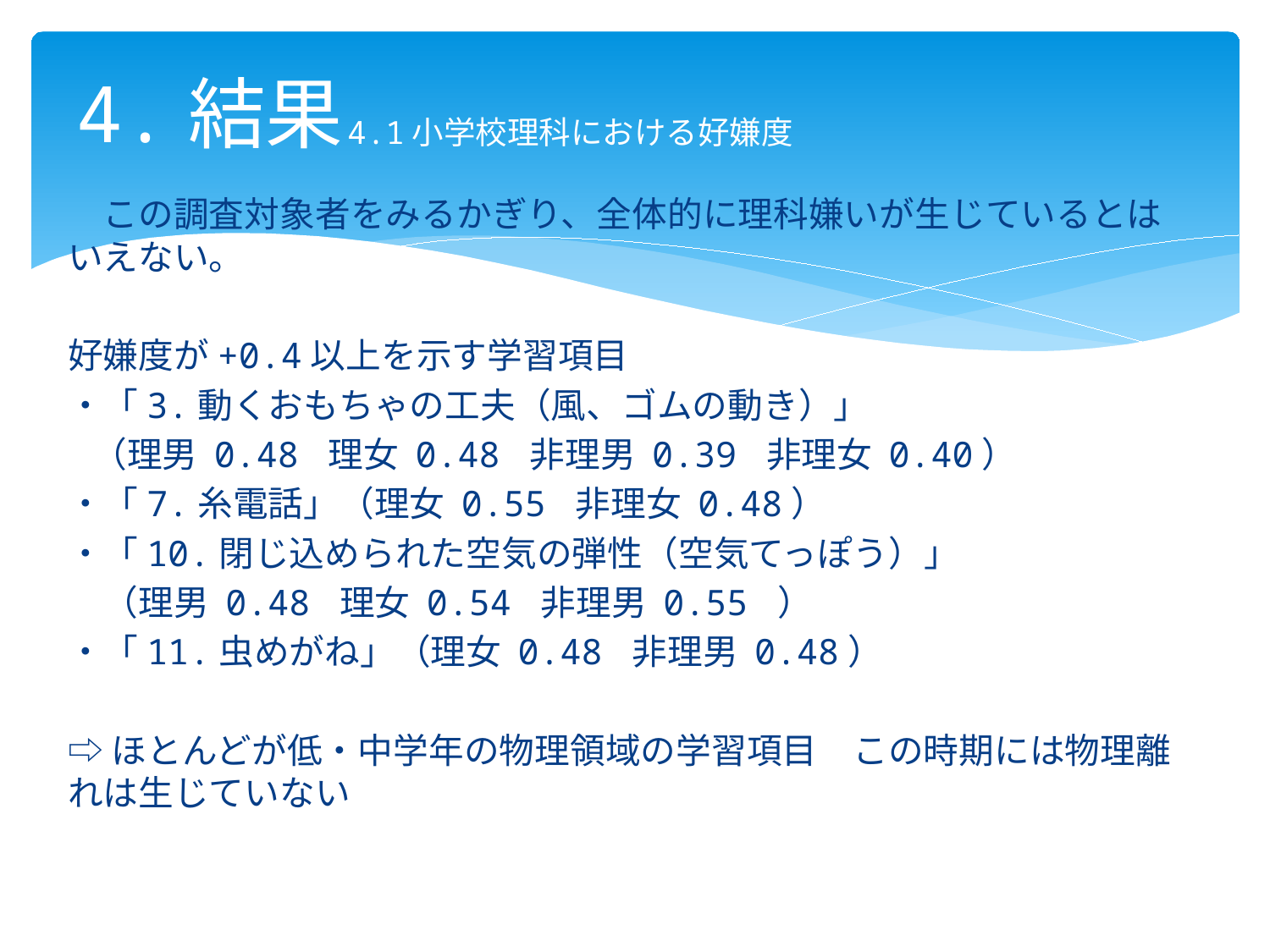

# 4.結果
4.1小学校理科における好嫌度
　この調査対象者をみるかぎり、全体的に理科嫌いが生じているとはいえない。

好嫌度が+0.4以上を示す学習項目
・「3.動くおもちゃの工夫（風、ゴムの動き）」
  （理男 0.48 理女 0.48 非理男 0.39 非理女 0.40）
・「7.糸電話」（理女 0.55 非理女 0.48）
・「10.閉じ込められた空気の弾性（空気てっぽう）」
　（理男 0.48 理女 0.54 非理男 0.55 ）
・「11.虫めがね」（理女 0.48 非理男 0.48）

⇨ほとんどが低・中学年の物理領域の学習項目　この時期には物理離れは生じていない